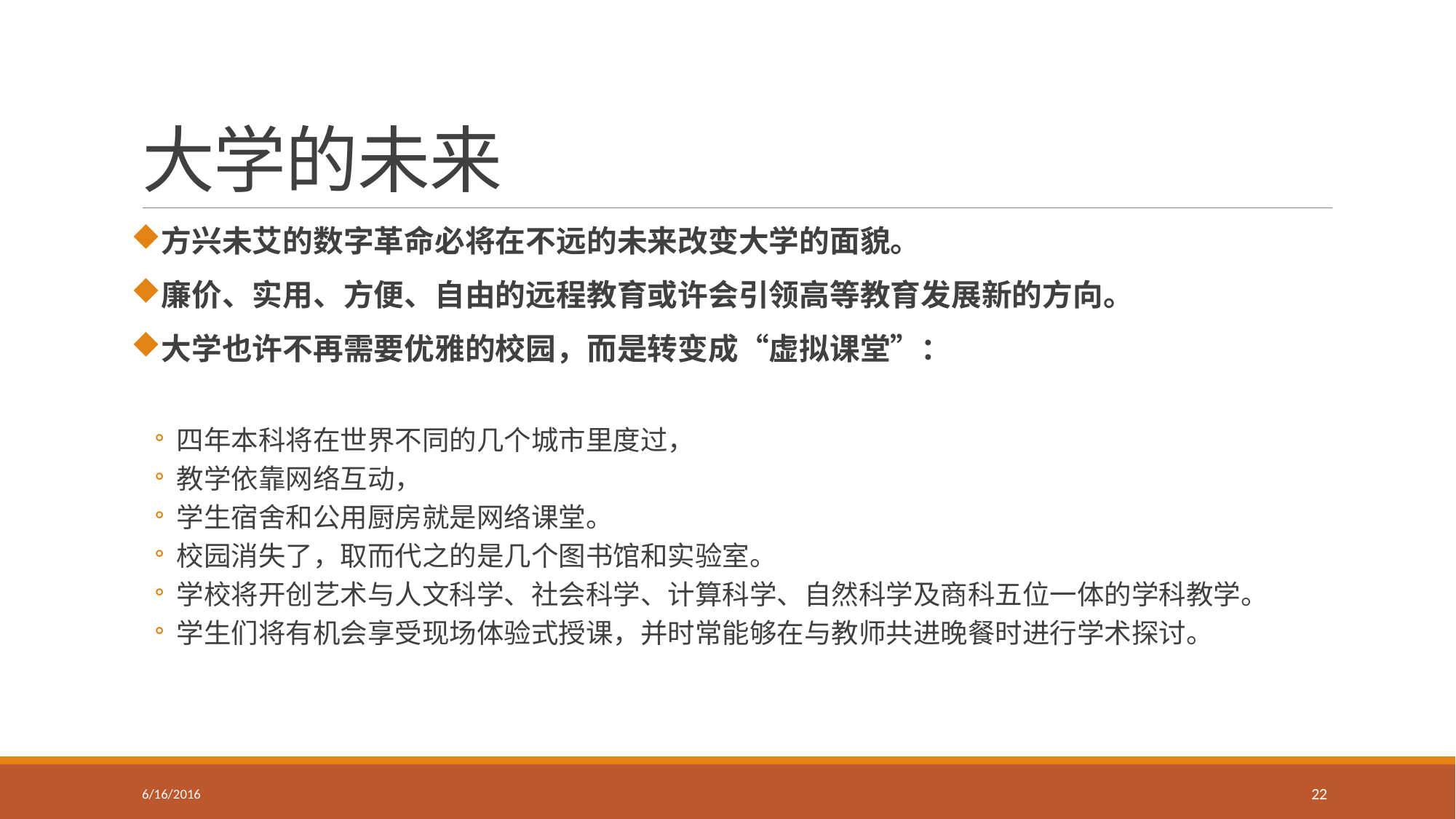

# 大学的未来
方兴未艾的数字革命必将在不远的未来改变大学的面貌。
廉价、实用、方便、自由的远程教育或许会引领高等教育发展新的方向。
大学也许不再需要优雅的校园，而是转变成“虚拟课堂”：

四年本科将在世界不同的几个城市里度过，
教学依靠网络互动，
学生宿舍和公用厨房就是网络课堂。
校园消失了，取而代之的是几个图书馆和实验室。
学校将开创艺术与人文科学、社会科学、计算科学、自然科学及商科五位一体的学科教学。
学生们将有机会享受现场体验式授课，并时常能够在与教师共进晚餐时进行学术探讨。
6/16/2016
22